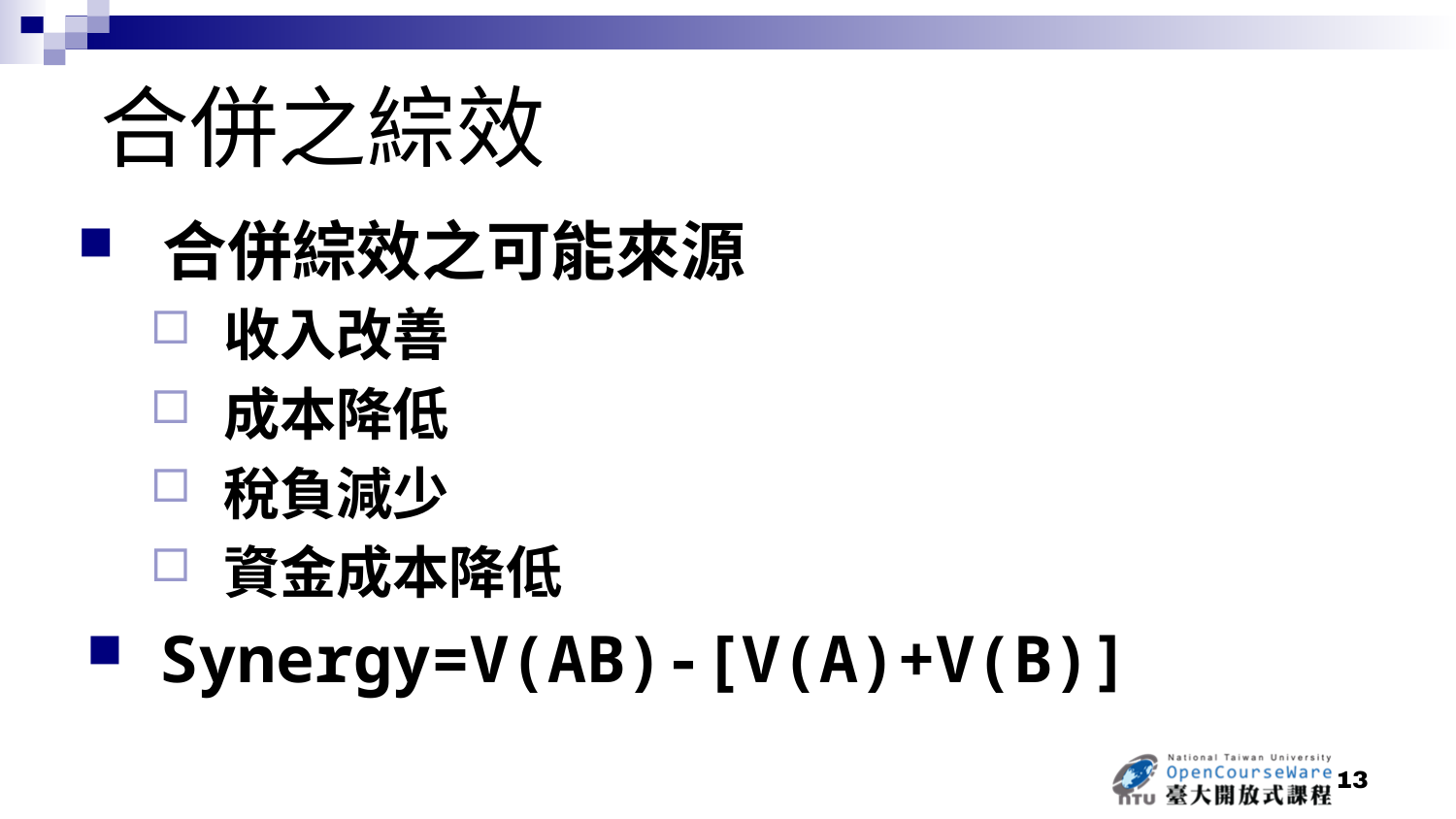

# 合併之綜效
合併綜效之可能來源
收入改善
成本降低
稅負減少
資金成本降低
Synergy=V(AB)-[V(A)+V(B)]
13